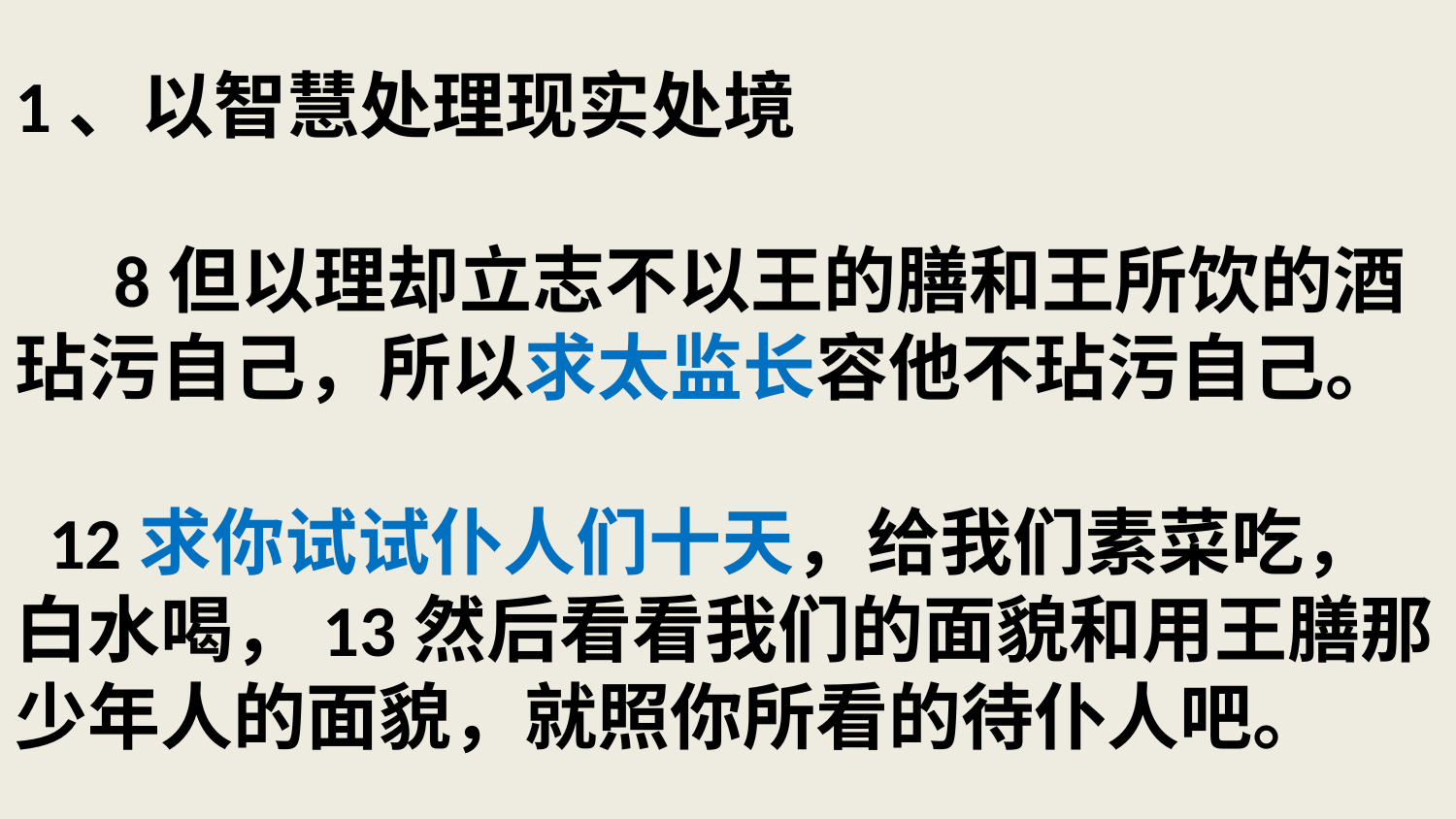

# 1、以智慧处理现实处境 8但以理却立志不以王的膳和王所饮的酒玷污自己，所以求太监长容他不玷污自己。 12求你试试仆人们十天，给我们素菜吃，白水喝，13然后看看我们的面貌和用王膳那少年人的面貌，就照你所看的待仆人吧。